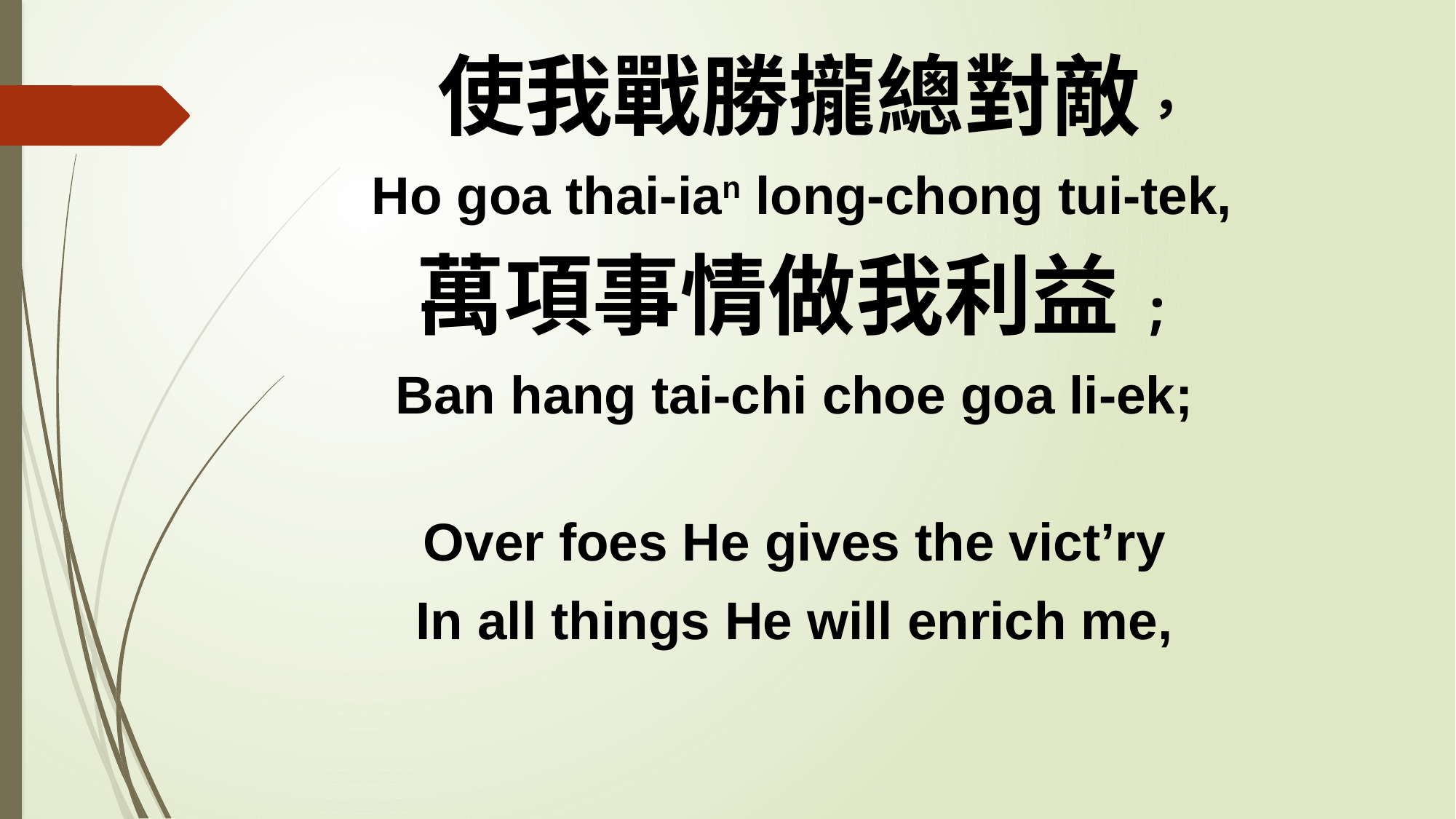

使我戰勝攏總對敵，
 Ho goa thai-ian long-chong tui-tek,
萬項事情做我利益;
Ban hang tai-chi choe goa li-ek;

Over foes He gives the vict’ry
In all things He will enrich me,